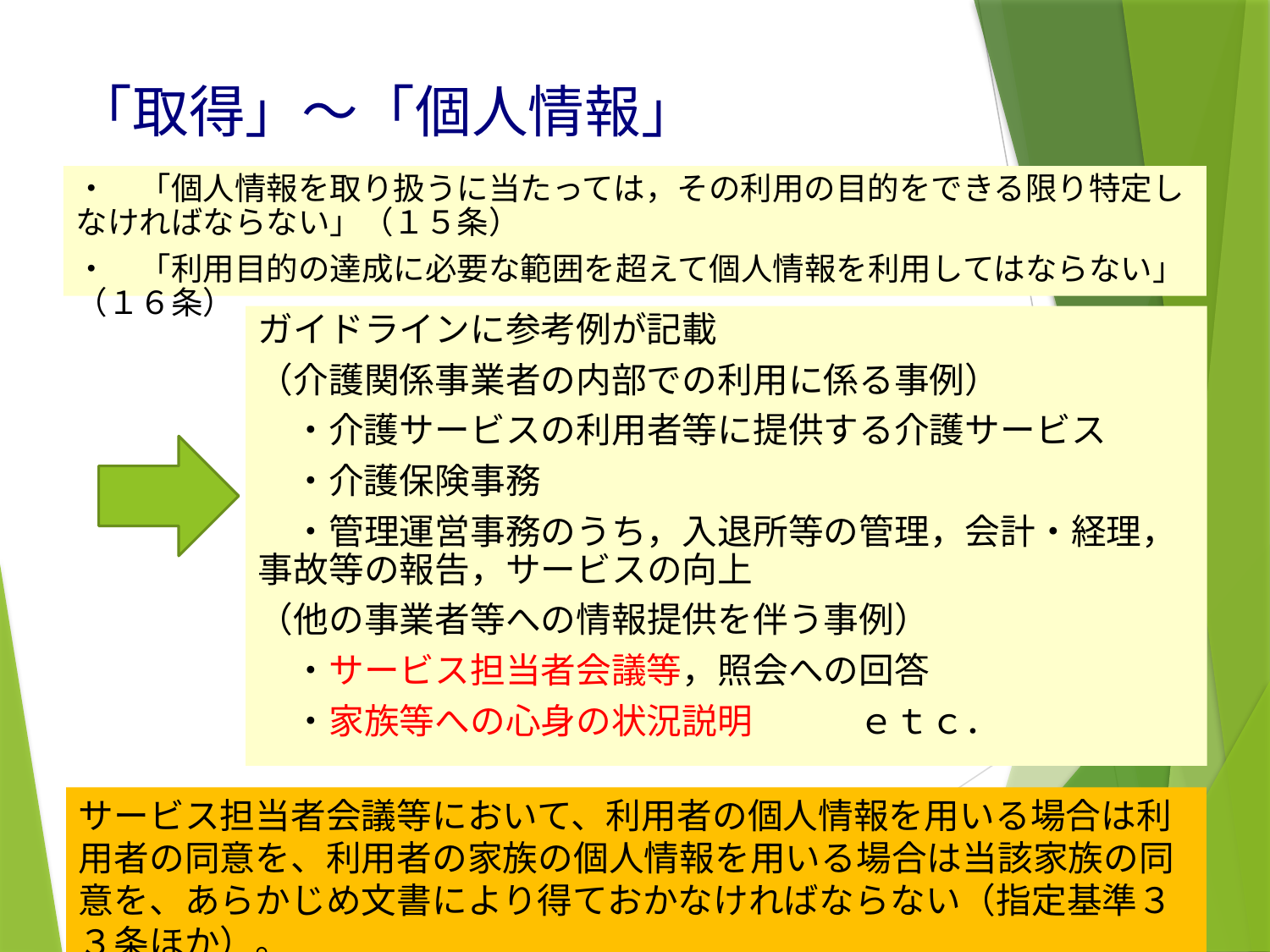

「取得」～「個人情報」
・　「個人情報を取り扱うに当たっては，その利用の目的をできる限り特定しなければならない」（１５条）
・　「利用目的の達成に必要な範囲を超えて個人情報を利用してはならない」（１６条）

ガイドラインに参考例が記載
（介護関係事業者の内部での利用に係る事例）
　・介護サービスの利用者等に提供する介護サービス
　・介護保険事務
　・管理運営事務のうち，入退所等の管理，会計・経理，事故等の報告，サービスの向上
（他の事業者等への情報提供を伴う事例）
　・サービス担当者会議等，照会への回答
　・家族等への心身の状況説明　　　ｅｔｃ．

サービス担当者会議等において、利用者の個人情報を用いる場合は利用者の同意を、利用者の家族の個人情報を用いる場合は当該家族の同意を、あらかじめ文書により得ておかなければならない（指定基準３３条ほか）。
8